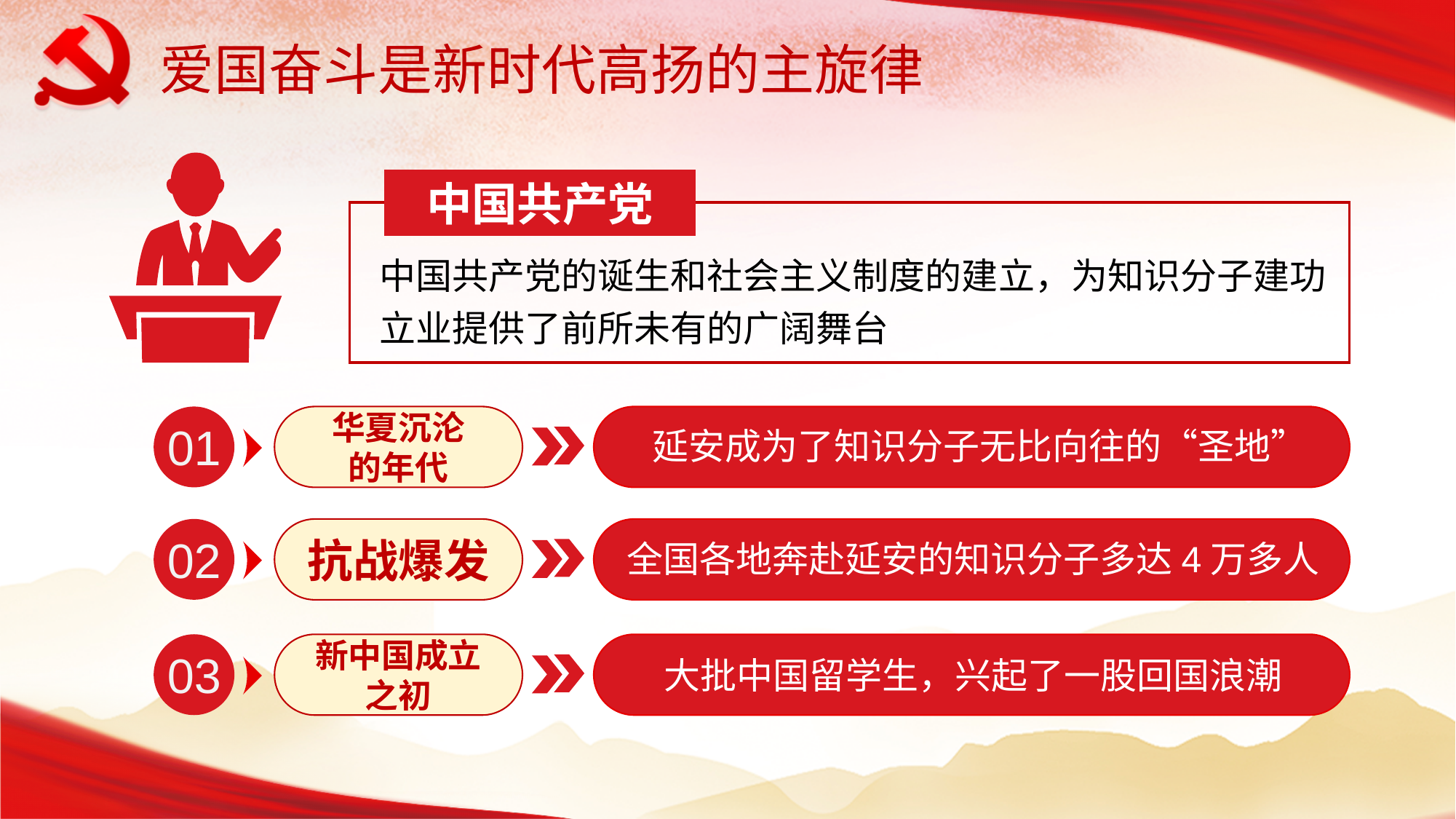

中国共产党

中国共产党的诞生和社会主义制度的建立，为知识分子建功立业提供了前所未有的广阔舞台

01
华夏沉沦
的年代

延安成为了知识分子无比向往的“圣地”

02
抗战爆发

全国各地奔赴延安的知识分子多达4万多人

03
新中国成立
之初

大批中国留学生，兴起了一股回国浪潮